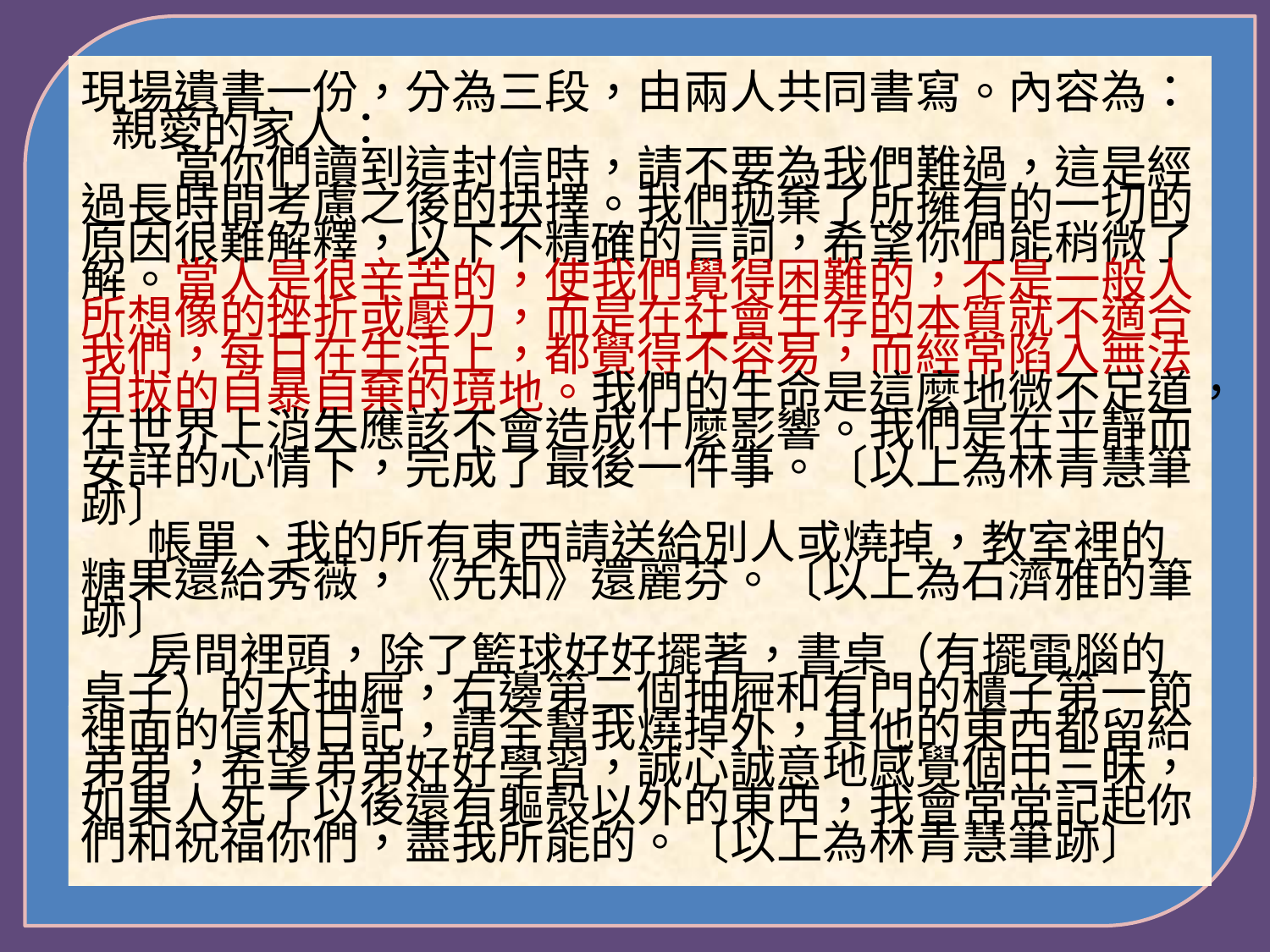

現場遺書一份，分為三段，由兩人共同書寫。內容為：
  親愛的家人：
　　當你們讀到這封信時，請不要為我們難過，這是經過長時間考慮之後的抉擇。我們拋棄了所擁有的一切的原因很難解釋，以下不精確的言詞，希望你們能稍微了解。當人是很辛苦的，使我們覺得困難的，不是一般人所想像的挫折或壓力，而是在社會生存的本質就不適合我們，每日在生活上，都覺得不容易，而經常陷入無法自拔的自暴自棄的境地。我們的生命是這麼地微不足道，在世界上消失應該不會造成什麼影響。我們是在平靜而安詳的心情下，完成了最後一件事。〔以上為林青慧筆跡〕
 　帳單、我的所有東西請送給別人或燒掉，教室裡的糖果還給秀薇，《先知》還麗芬。〔以上為石濟雅的筆跡〕
 　房間裡頭，除了籃球好好擺著，書桌（有擺電腦的桌子）的大抽屜，右邊第二個抽屜和有門的櫃子第一節裡面的信和日記，請全幫我燒掉外，其他的東西都留給弟弟，希望弟弟好好學習，誠心誠意地感覺個中三昧，如果人死了以後還有軀殼以外的東西，我會常常記起你們和祝福你們，盡我所能的。〔以上為林青慧筆跡〕